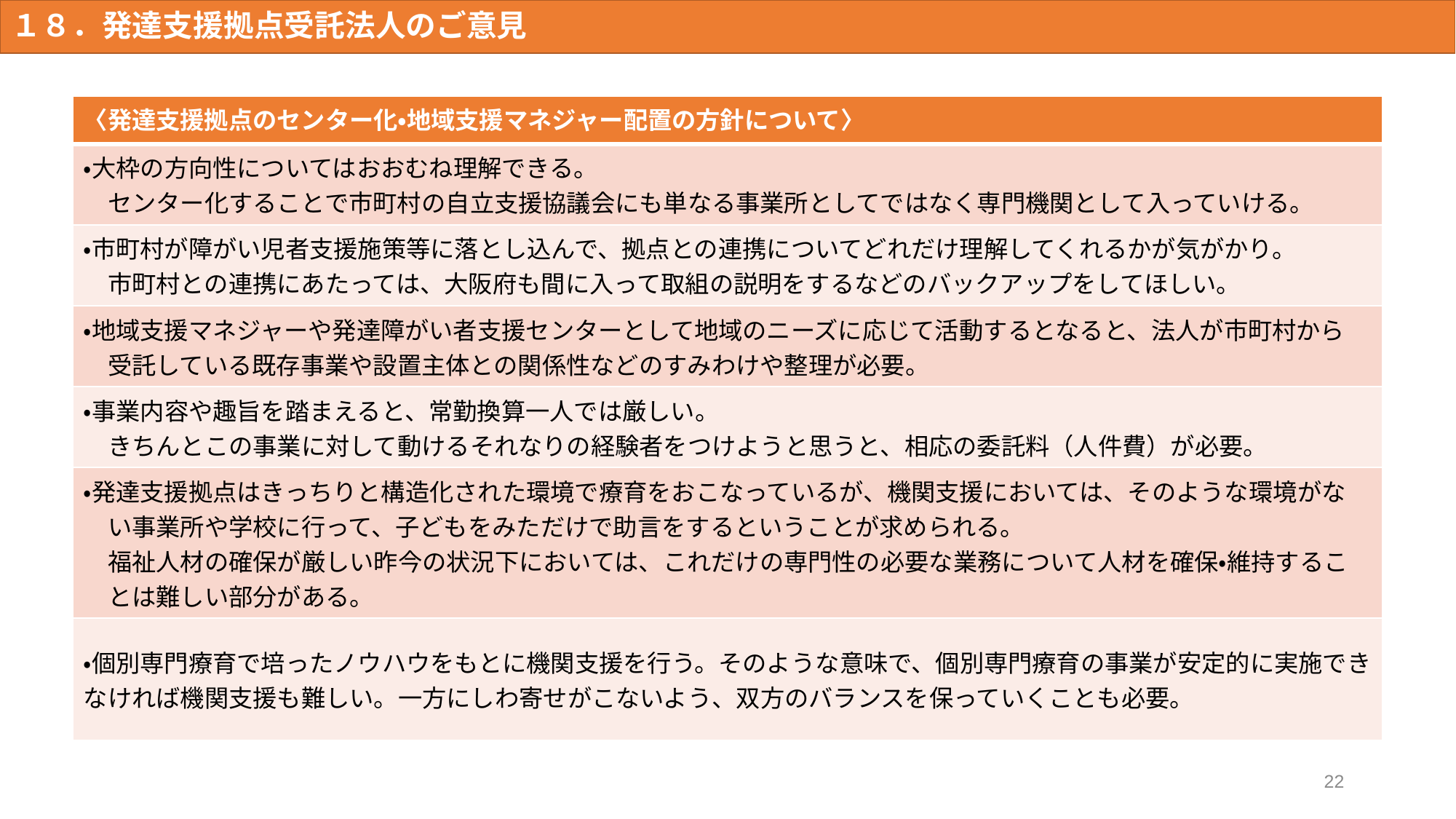

１８．発達支援拠点受託法人のご意見
| 〈発達支援拠点のセンター化・地域支援マネジャー配置の方針について〉 |
| --- |
| ・大枠の方向性についてはおおむね理解できる。 　センター化することで市町村の自立支援協議会にも単なる事業所としてではなく専門機関として入っていける。 |
| ・市町村が障がい児者支援施策等に落とし込んで、拠点との連携についてどれだけ理解してくれるかが気がかり。 　市町村との連携にあたっては、大阪府も間に入って取組の説明をするなどのバックアップをしてほしい。 |
| ・地域支援マネジャーや発達障がい者支援センターとして地域のニーズに応じて活動するとなると、法人が市町村から 　受託している既存事業や設置主体との関係性などのすみわけや整理が必要。 |
| ・事業内容や趣旨を踏まえると、常勤換算一人では厳しい。 　きちんとこの事業に対して動けるそれなりの経験者をつけようと思うと、相応の委託料（人件費）が必要。 |
| ・発達支援拠点はきっちりと構造化された環境で療育をおこなっているが、機関支援においては、そのような環境がな 　い事業所や学校に行って、子どもをみただけで助言をするということが求められる。 　福祉人材の確保が厳しい昨今の状況下においては、これだけの専門性の必要な業務について人材を確保・維持するこ 　とは難しい部分がある。 |
| ・個別専門療育で培ったノウハウをもとに機関支援を行う。そのような意味で、個別専門療育の事業が安定的に実施できなければ機関支援も難しい。一方にしわ寄せがこないよう、双方のバランスを保っていくことも必要。 |
22